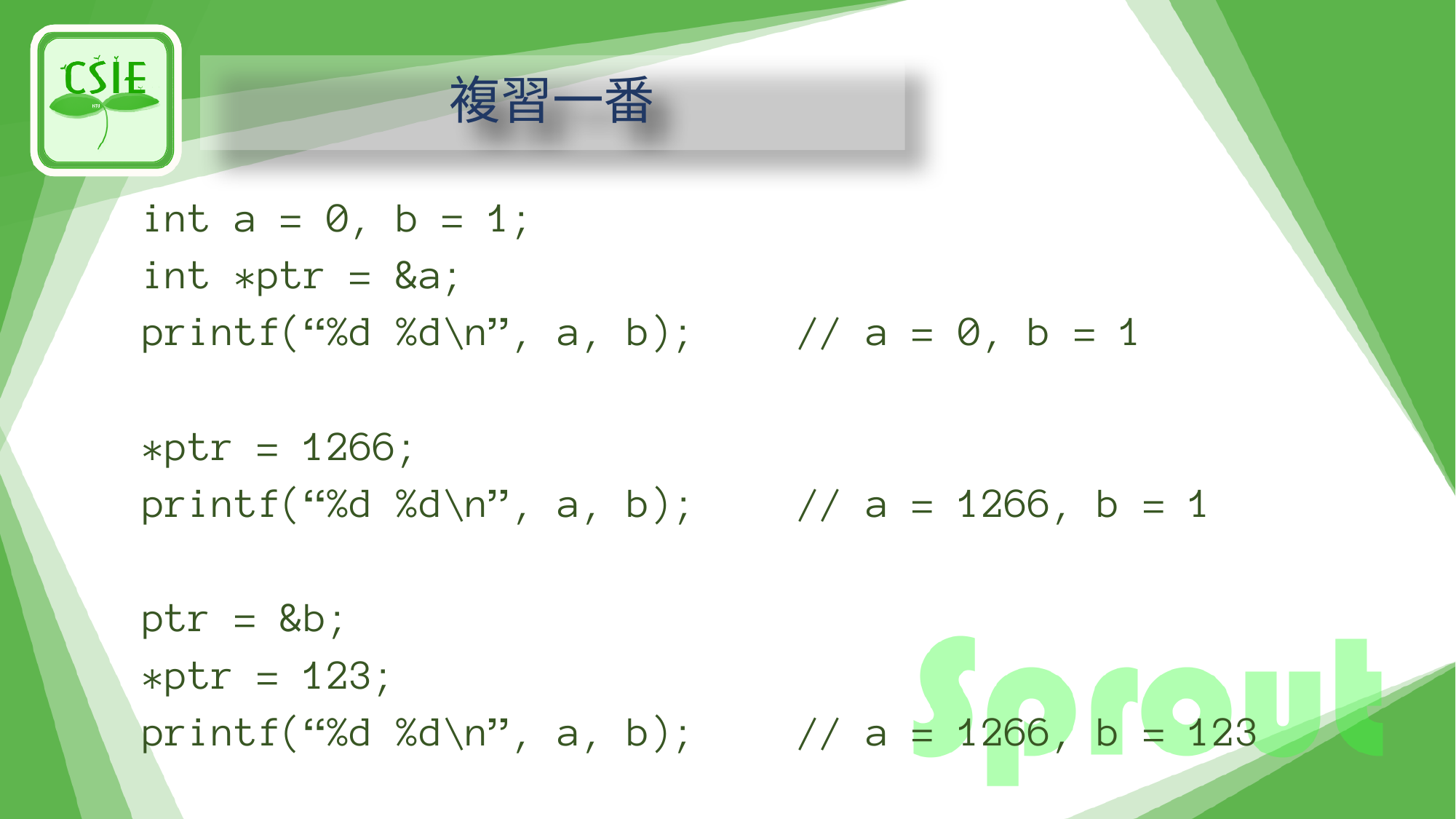

# 複習一番
int a = 0, b = 1;
int *ptr = &a;
printf(“%d %d\n”, a, b);	// a = 0, b = 1

*ptr = 1266;
printf(“%d %d\n”, a, b);	// a = 1266, b = 1

ptr = &b;
*ptr = 123;
printf(“%d %d\n”, a, b);	// a = 1266, b = 123